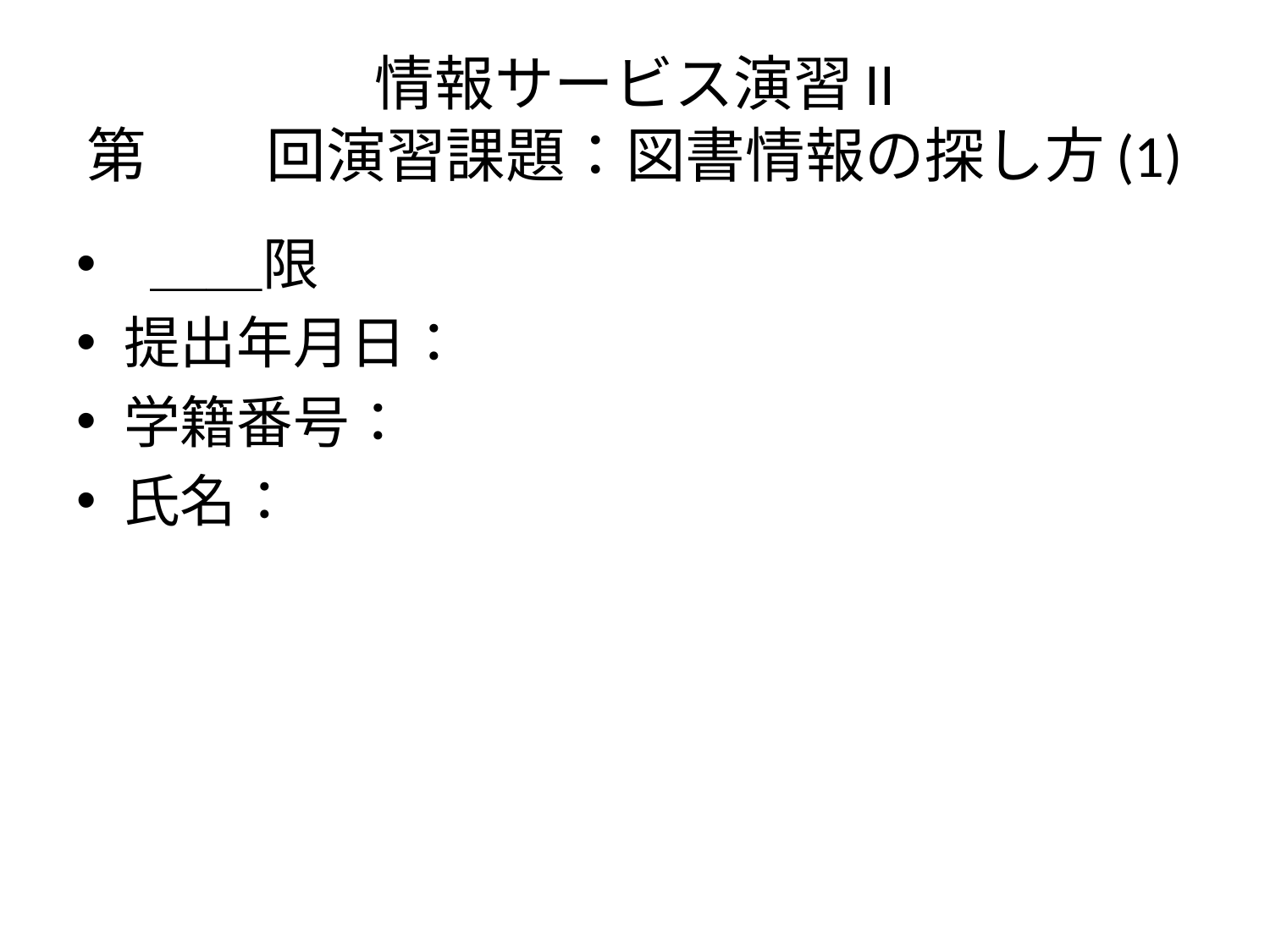

# 情報サービス演習II 第　　回演習課題：図書情報の探し方(1)
 ＿＿限
提出年月日：
学籍番号：
氏名：